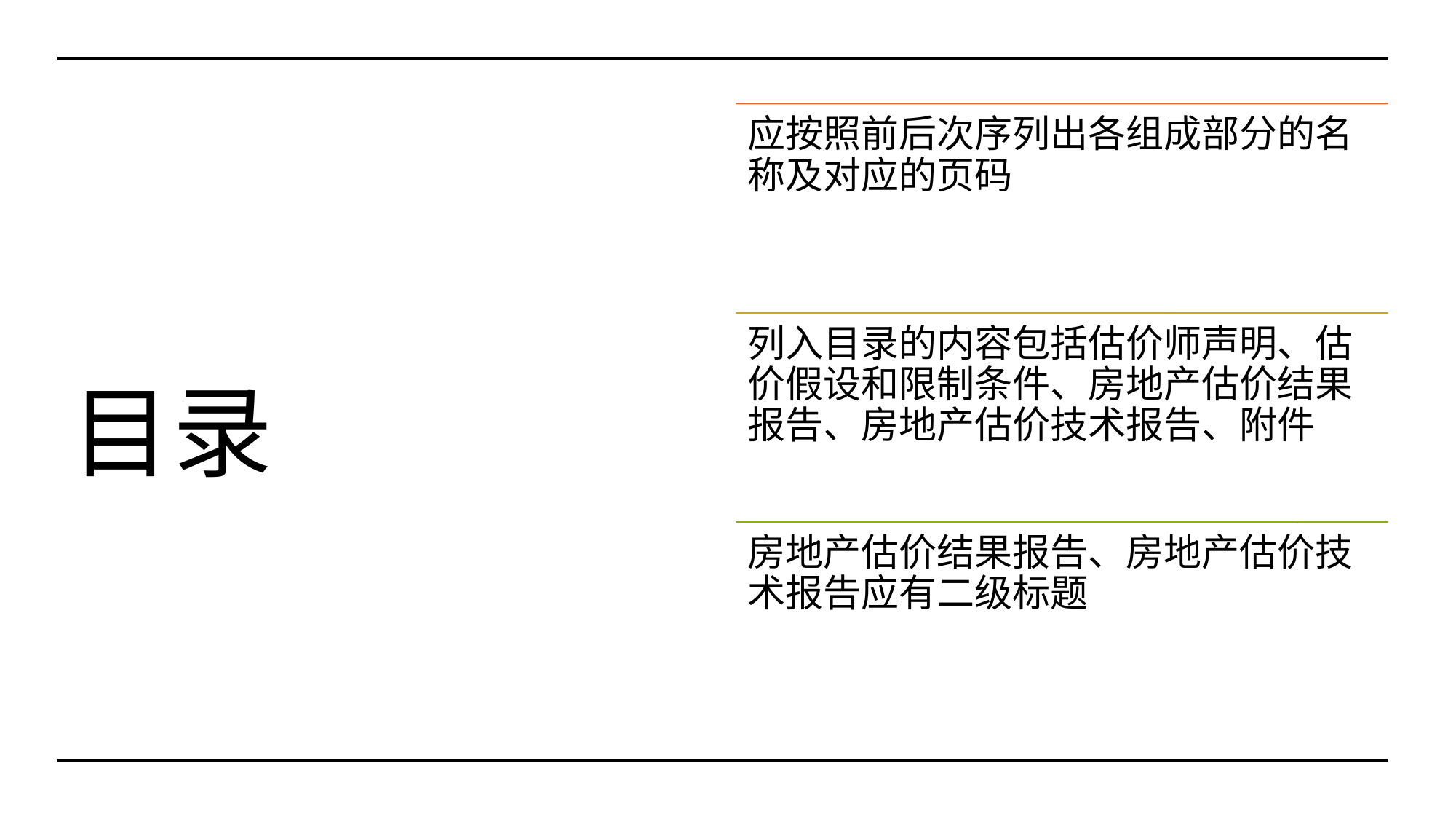

应按照前后次序列出各组成部分的名称及对应的页码
列入目录的内容包括估价师声明、估价假设和限制条件、房地产估价结果报告、房地产估价技术报告、附件
房地产估价结果报告、房地产估价技术报告应有二级标题
# 目录